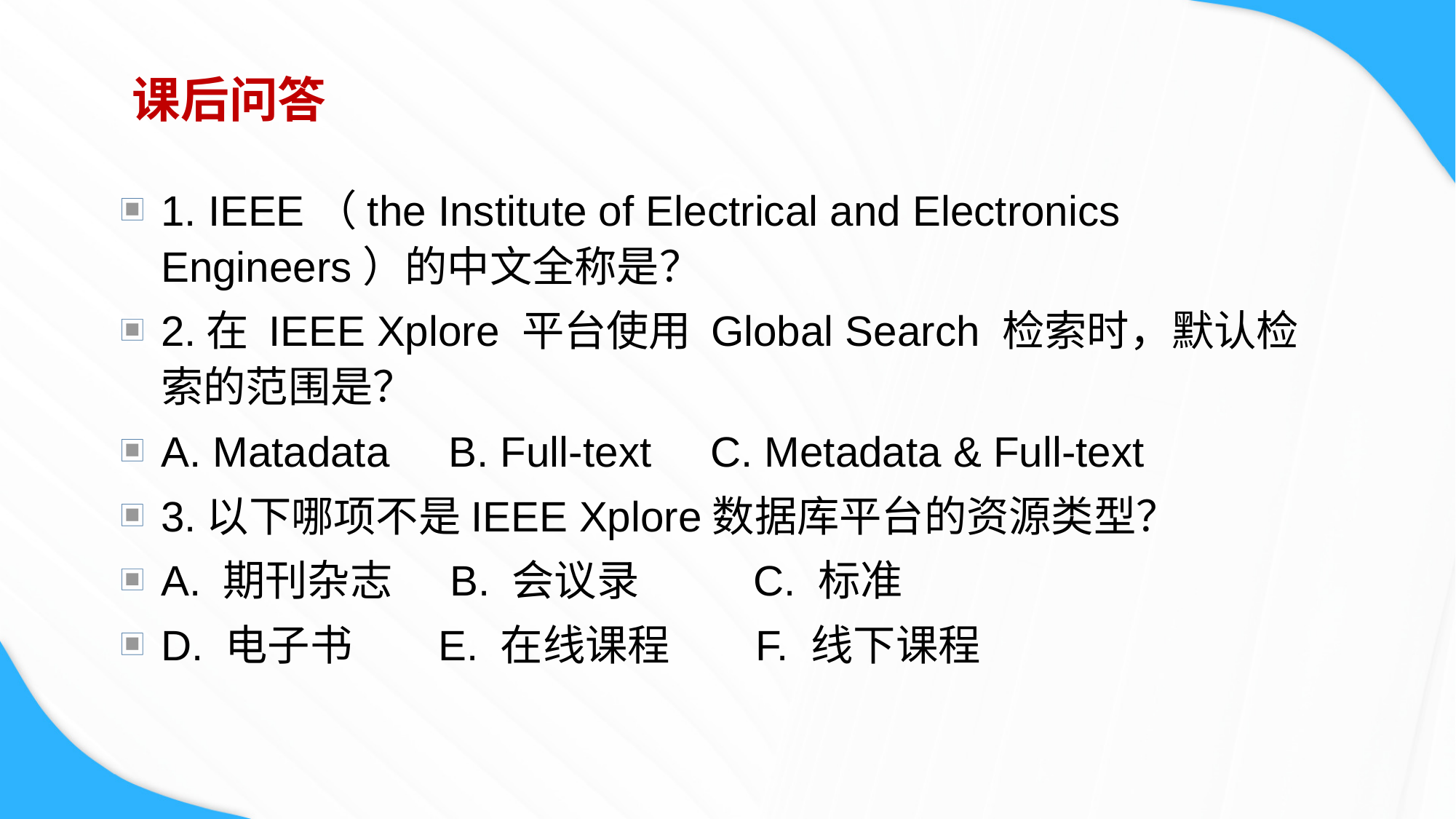

# 课后问答
1. IEEE（the Institute of Electrical and Electronics Engineers）的中文全称是？
2.在 IEEE Xplore 平台使用 Global Search 检索时，默认检索的范围是？
A. Matadata     B. Full-text     C. Metadata & Full-text
3.以下哪项不是IEEE Xplore数据库平台的资源类型？
A. 期刊杂志     B. 会议录           C. 标准
D. 电子书        E. 在线课程        F. 线下课程